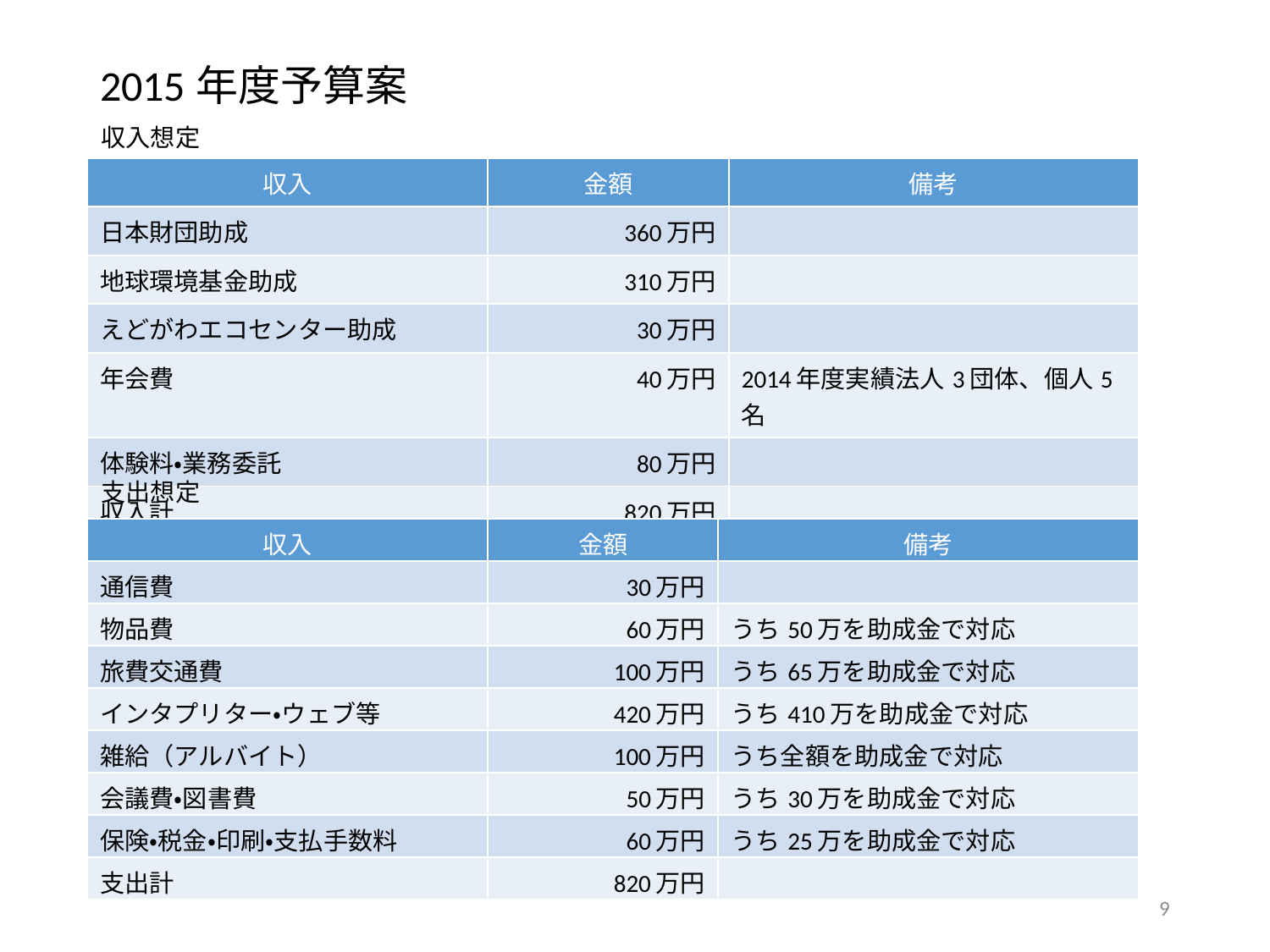

# 2015年度予算案
収入想定
| 収入 | 金額 | 備考 |
| --- | --- | --- |
| 日本財団助成 | 360万円 |  |
| 地球環境基金助成 | 310万円 |  |
| えどがわエコセンター助成 | 30万円 |  |
| 年会費 | 40万円 | 2014年度実績法人3団体、個人5名 |
| 体験料・業務委託 | 80万円 |  |
| 収入計 | 820万円 |  |
支出想定
| 収入 | 金額 | 備考 |
| --- | --- | --- |
| 通信費 | 30万円 |  |
| 物品費 | 60万円 | うち50万を助成金で対応 |
| 旅費交通費 | 100万円 | うち65万を助成金で対応 |
| インタプリター・ウェブ等 | 420万円 | うち410万を助成金で対応 |
| 雑給（アルバイト） | 100万円 | うち全額を助成金で対応 |
| 会議費・図書費 | 50万円 | うち30万を助成金で対応 |
| 保険・税金・印刷・支払手数料 | 60万円 | うち25万を助成金で対応 |
| 支出計 | 820万円 |  |
9